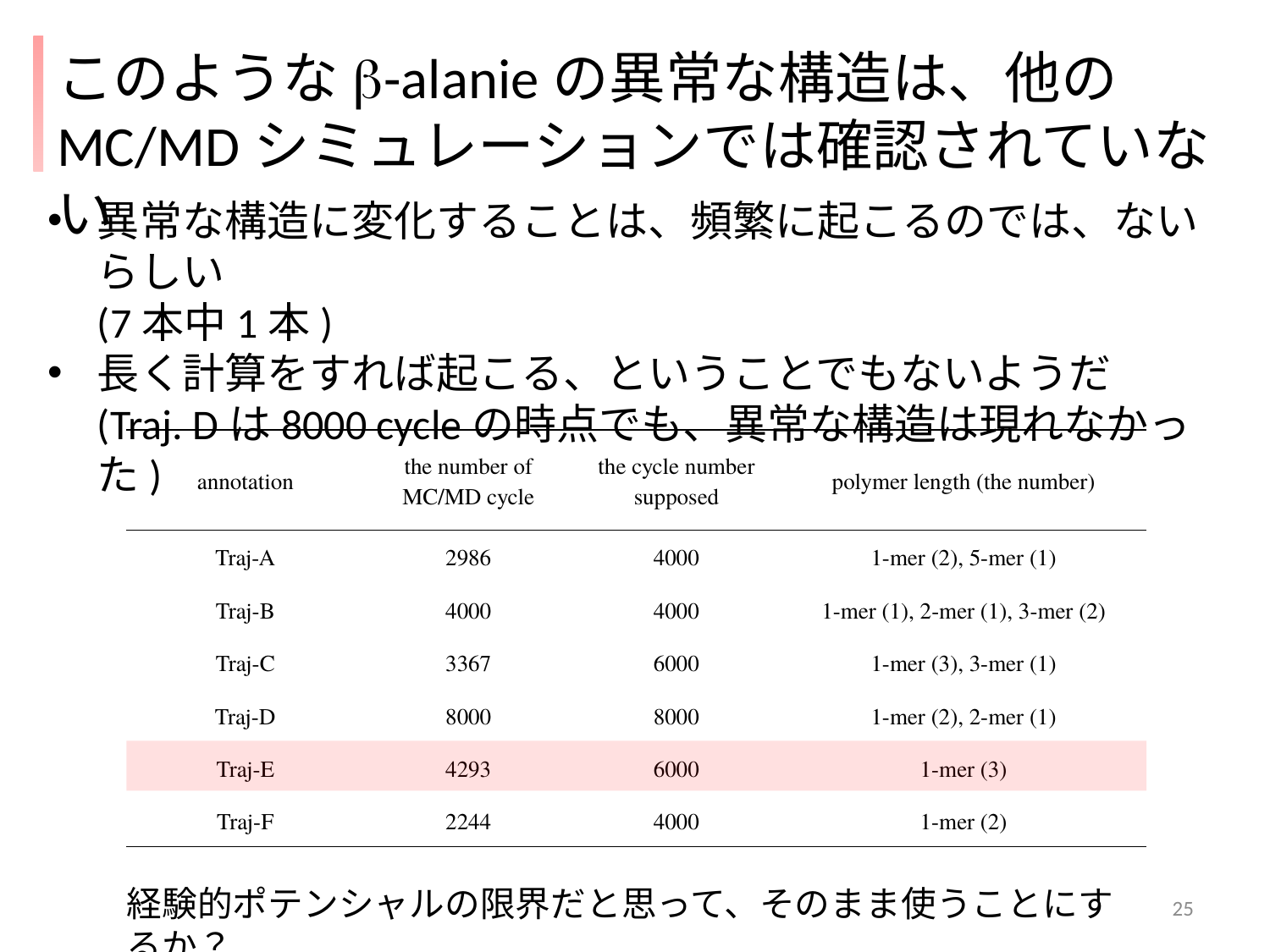

このようなβ-alanieの異常な構造は、他のMC/MDシミュレーションでは確認されていない
異常な構造に変化することは、頻繁に起こるのでは、ないらしい
	(7本中1本)
長く計算をすれば起こる、ということでもないようだ
	(Traj. Dは8000 cycleの時点でも、異常な構造は現れなかった)
|  |  |  |  |
| --- | --- | --- | --- |
| annotation | the number of MC/MD cycle | the cycle number supposed | polymer length (the number) |
| Traj-A | 2986 | 4000 | 1-mer (2), 5-mer (1) |
| Traj-B | 4000 | 4000 | 1-mer (1), 2-mer (1), 3-mer (2) |
| Traj-C | 3367 | 6000 | 1-mer (3), 3-mer (1) |
| Traj-D | 8000 | 8000 | 1-mer (2), 2-mer (1) |
| Traj-E | 4293 | 6000 | 1-mer (3) |
| Traj-F | 2244 | 4000 | 1-mer (2) |

経験的ポテンシャルの限界だと思って、そのまま使うことにするか？
25